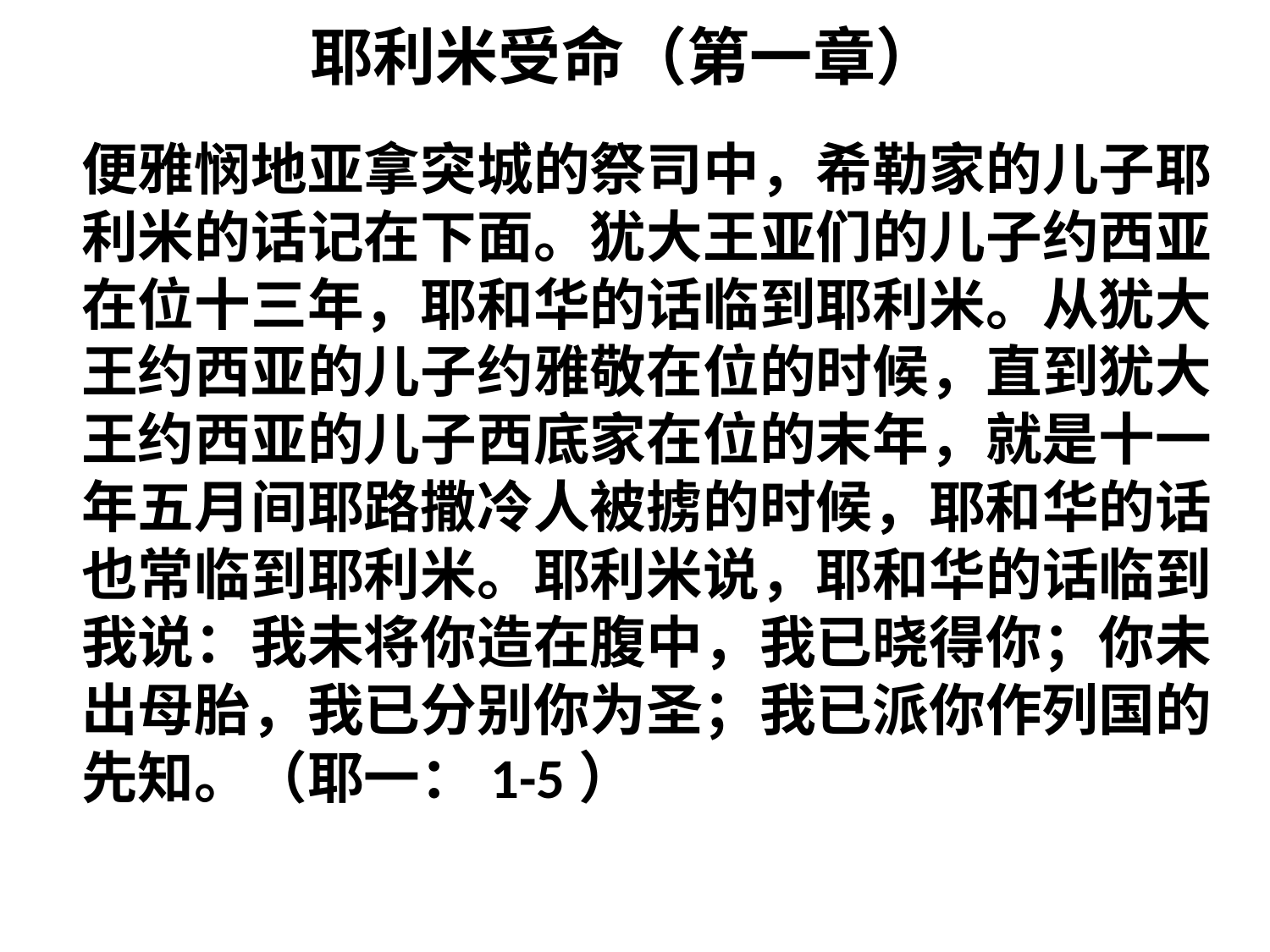

# 耶利米受命（第一章）
	便雅悯地亚拿突城的祭司中，希勒家的儿子耶利米的话记在下面。犹大王亚们的儿子约西亚在位十三年，耶和华的话临到耶利米。从犹大王约西亚的儿子约雅敬在位的时候，直到犹大王约西亚的儿子西底家在位的末年，就是十一年五月间耶路撒冷人被掳的时候，耶和华的话也常临到耶利米。耶利米说，耶和华的话临到我说：我未将你造在腹中，我已晓得你；你未出母胎，我已分别你为圣；我已派你作列国的先知。（耶一：1-5）